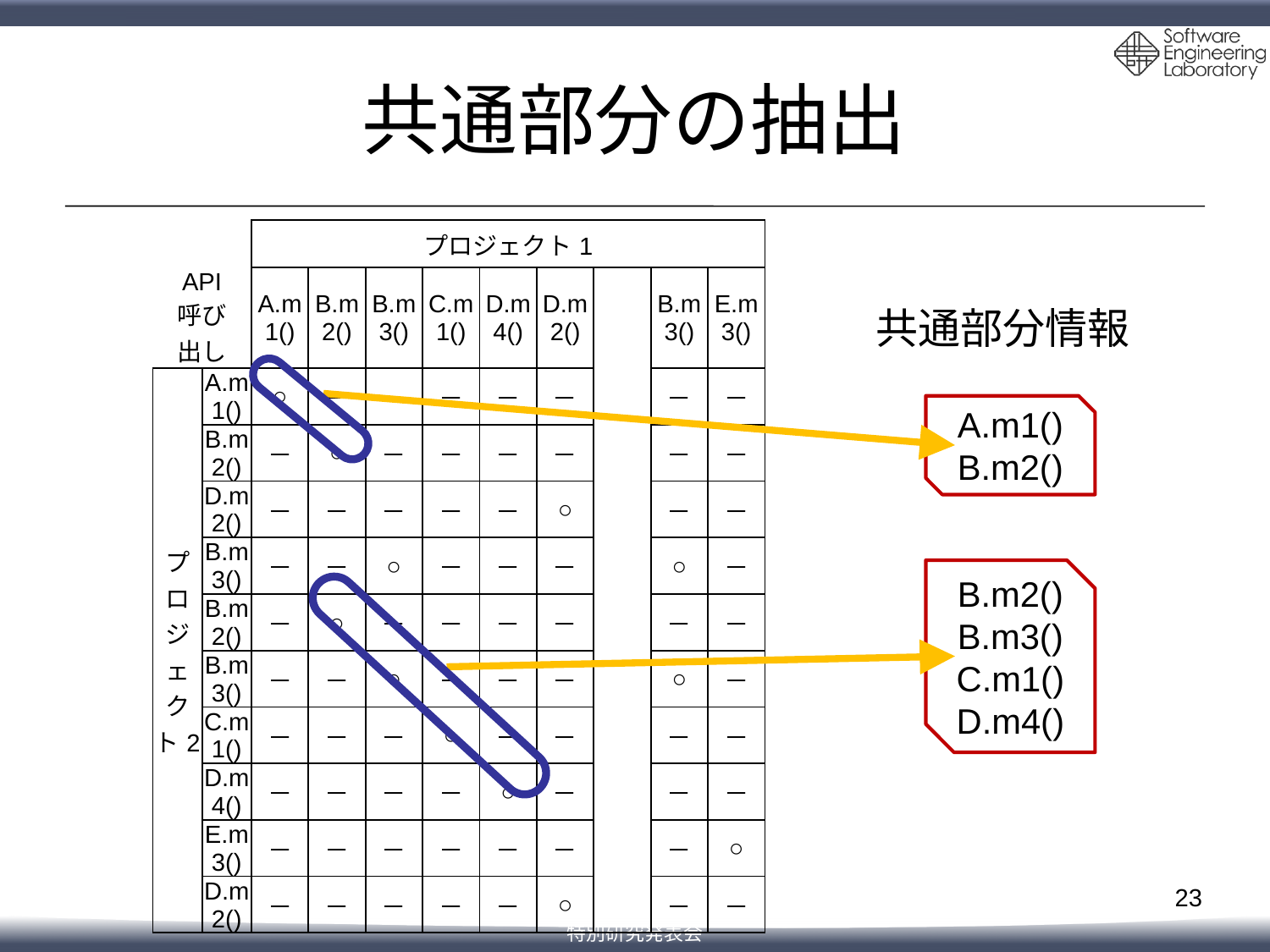

# 共通部分の抽出

|  |  | プロジェクト1 |  |  |  |  |  |  |  |  |
| --- | --- | --- | --- | --- | --- | --- | --- | --- | --- | --- |
| API 呼び 出し |  | A.m1() | B.m2() | B.m3() | C.m1() | D.m4() | D.m2() |  | B.m3() | E.m3() |
| プロジェクト2 | A.m1() | ○ | － | － | － | － | － |  | － | － |
|  | B.m2() | － | ○ | － | － | － | － |  | － | － |
|  | D.m2() | － | － | － | － | － | ○ |  | － | － |
|  | B.m3() | － | － | ○ | － | － | － |  | ○ | － |
|  | B.m2() | － | ○ | － | － | － | － |  | － | － |
|  | B.m3() | － | － | ○ | － | － | － |  | ○ | － |
|  | C.m1() | － | － | － | ○ | － | － |  | － | － |
|  | D.m4() | － | － | － | － | ○ | － |  | － | － |
|  | E.m3() | － | － | － | － | － | － |  | － | ○ |
|  | D.m2() | － | － | － | － | － | ○ |  | － | － |
共通部分情報

A.m1()
B.m2()
B.m2()
B.m3()
C.m1()
D.m4()

23
特別研究発表会